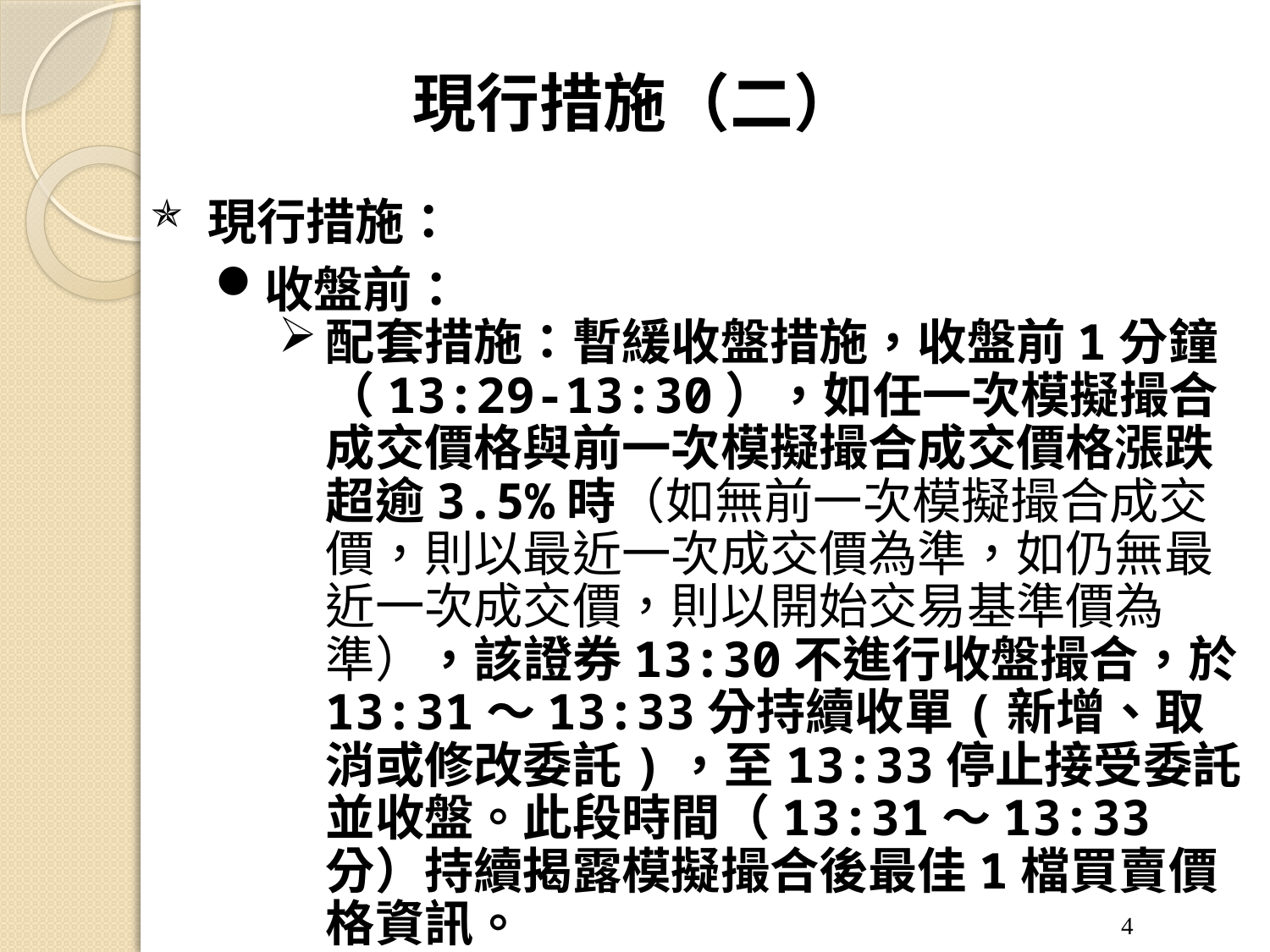

# 現行措施（二）
現行措施：
收盤前：
配套措施：暫緩收盤措施，收盤前1分鐘（13:29-13:30），如任一次模擬撮合成交價格與前一次模擬撮合成交價格漲跌超逾3.5%時（如無前一次模擬撮合成交價，則以最近一次成交價為準，如仍無最近一次成交價，則以開始交易基準價為準），該證券13:30不進行收盤撮合，於13:31～13:33分持續收單(新增、取消或修改委託)，至13:33停止接受委託並收盤。此段時間（13:31～13:33分）持續揭露模擬撮合後最佳1檔買賣價格資訊。

4